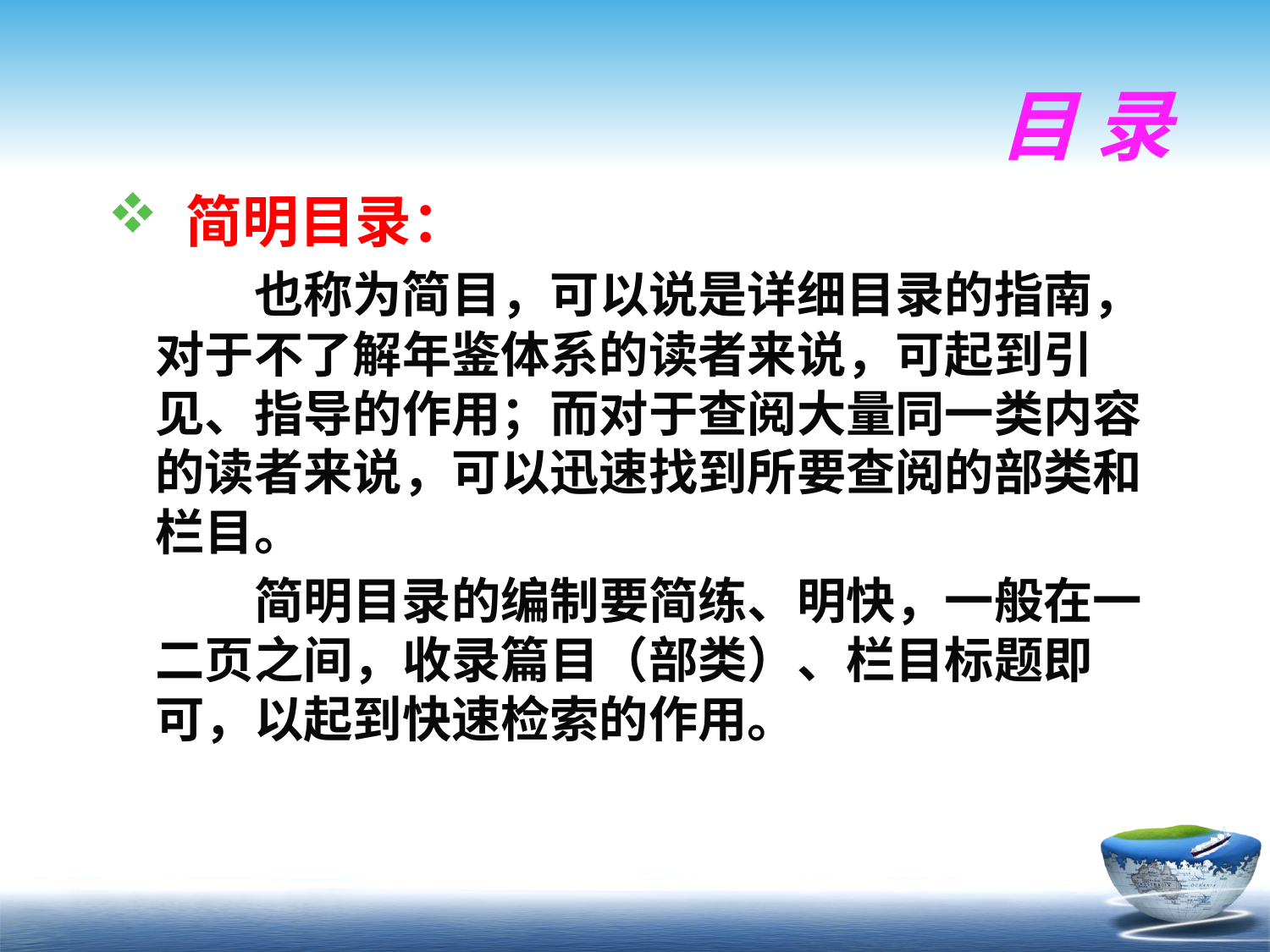

# 目 录
 简明目录：
            也称为简目，可以说是详细目录的指南，对于不了解年鉴体系的读者来说，可起到引见、指导的作用；而对于查阅大量同一类内容的读者来说，可以迅速找到所要查阅的部类和栏目。
            简明目录的编制要简练、明快，一般在一二页之间，收录篇目（部类）、栏目标题即可，以起到快速检索的作用。